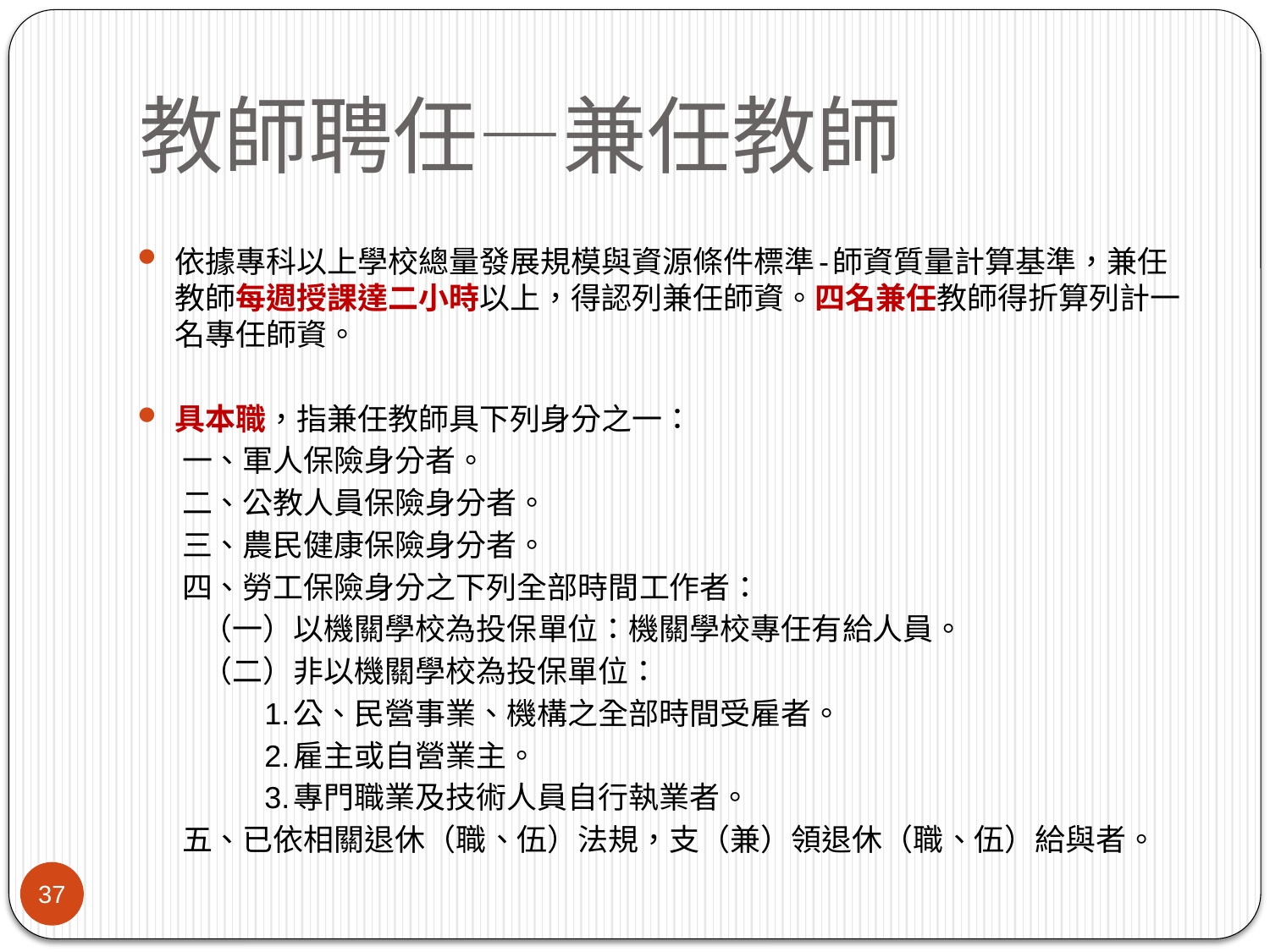

# 教師聘任—兼任教師
依據專科以上學校總量發展規模與資源條件標準-師資質量計算基準，兼任教師每週授課達二小時以上，得認列兼任師資。四名兼任教師得折算列計一名專任師資。

具本職，指兼任教師具下列身分之一：
      一、軍人保險身分者。
      二、公教人員保險身分者。
      三、農民健康保險身分者。
      四、勞工保險身分之下列全部時間工作者：
         （一）以機關學校為投保單位：機關學校專任有給人員。
         （二）非以機關學校為投保單位：
               1.公、民營事業、機構之全部時間受雇者。
               2.雇主或自營業主。
               3.專門職業及技術人員自行執業者。
      五、已依相關退休（職、伍）法規，支（兼）領退休（職、伍）給與者。
37